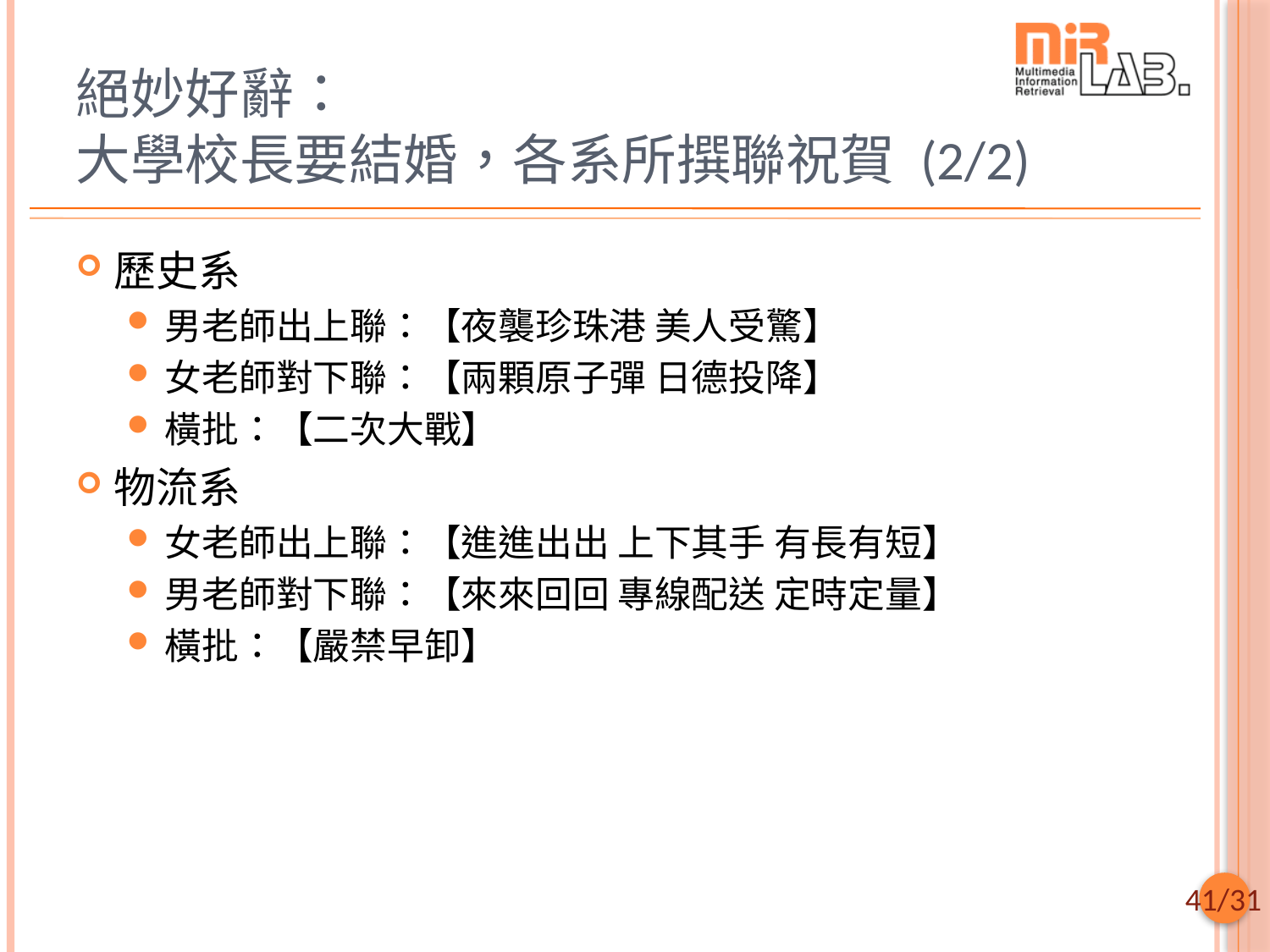

# 絕妙好辭： 大學校長要結婚，各系所撰聯祝賀 (2/2)
歷史系
男老師出上聯：【夜襲珍珠港 美人受驚】
女老師對下聯：【兩顆原子彈 日德投降】
橫批：【二次大戰】
物流系
女老師出上聯：【進進出出 上下其手 有長有短】
男老師對下聯：【來來回回 專線配送 定時定量】
橫批：【嚴禁早卸】